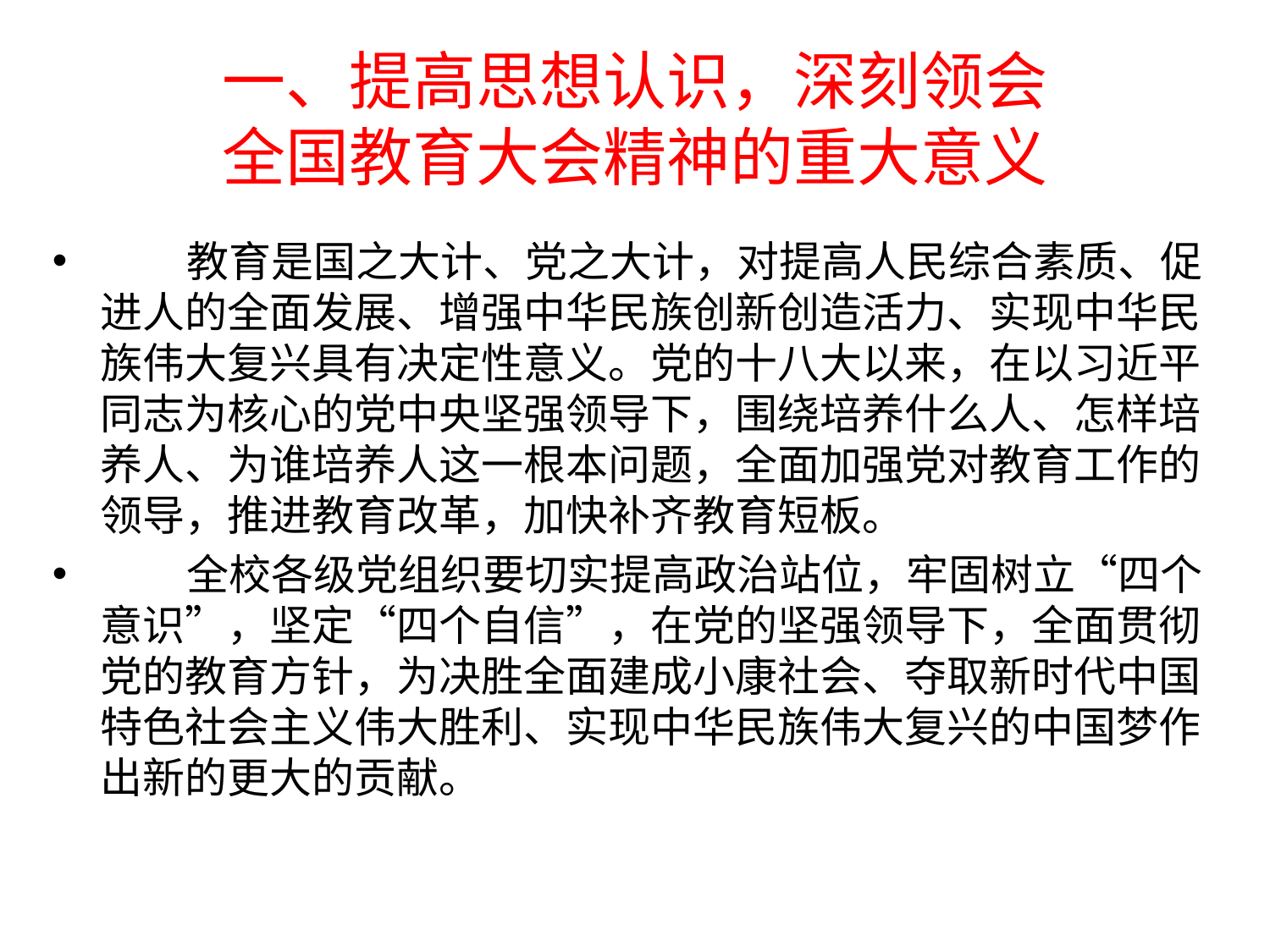

# 一、提高思想认识，深刻领会 全国教育大会精神的重大意义
        教育是国之大计、党之大计，对提高人民综合素质、促进人的全面发展、增强中华民族创新创造活力、实现中华民族伟大复兴具有决定性意义。党的十八大以来，在以习近平同志为核心的党中央坚强领导下，围绕培养什么人、怎样培养人、为谁培养人这一根本问题，全面加强党对教育工作的领导，推进教育改革，加快补齐教育短板。
        全校各级党组织要切实提高政治站位，牢固树立“四个意识”，坚定“四个自信”，在党的坚强领导下，全面贯彻党的教育方针，为决胜全面建成小康社会、夺取新时代中国特色社会主义伟大胜利、实现中华民族伟大复兴的中国梦作出新的更大的贡献。